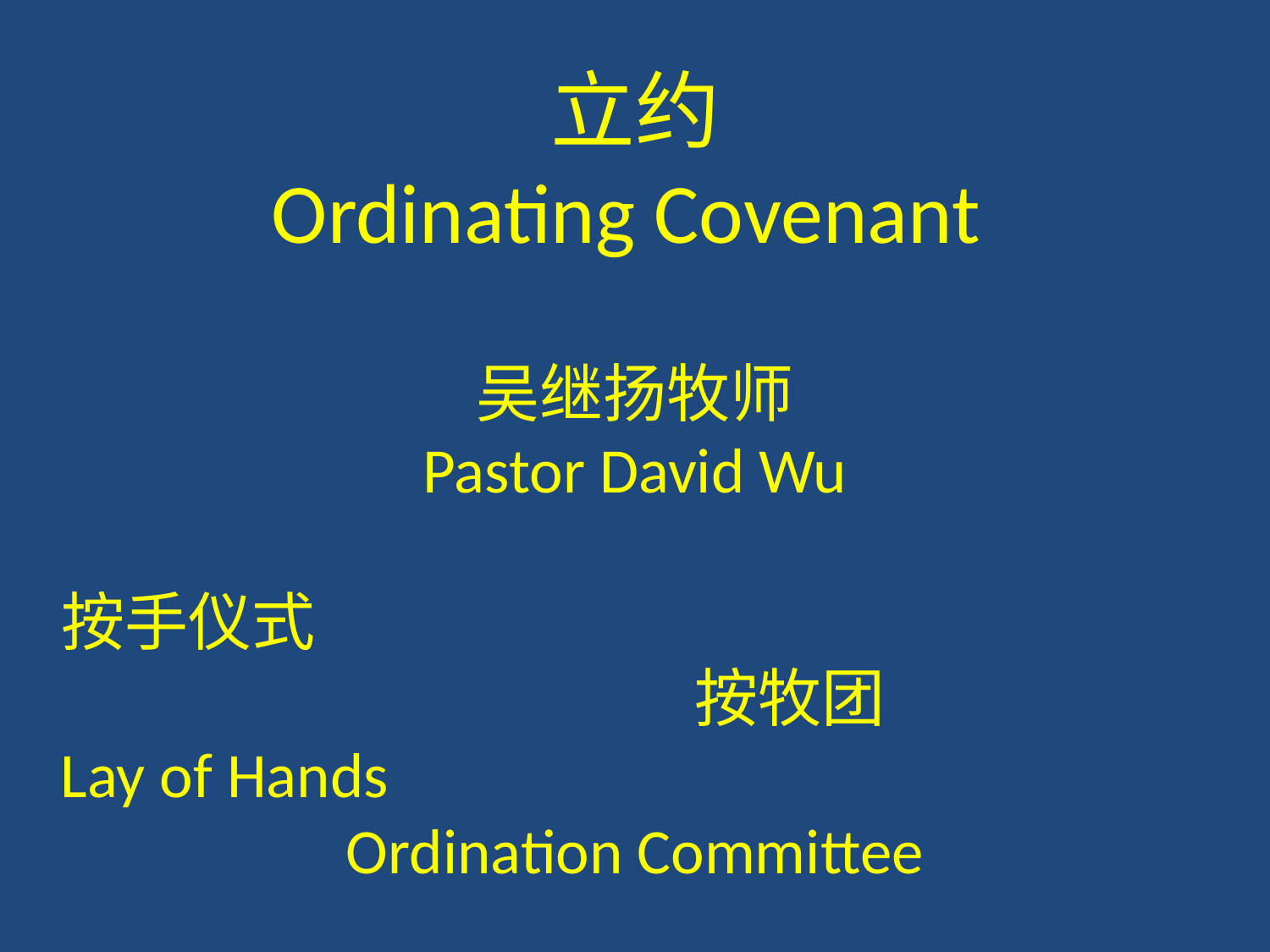

立约
Ordinating Covenant

吴继扬牧师
Pastor David Wu

按手仪式                                                                                      按牧团
Lay of Hands                                                          Ordination Committee